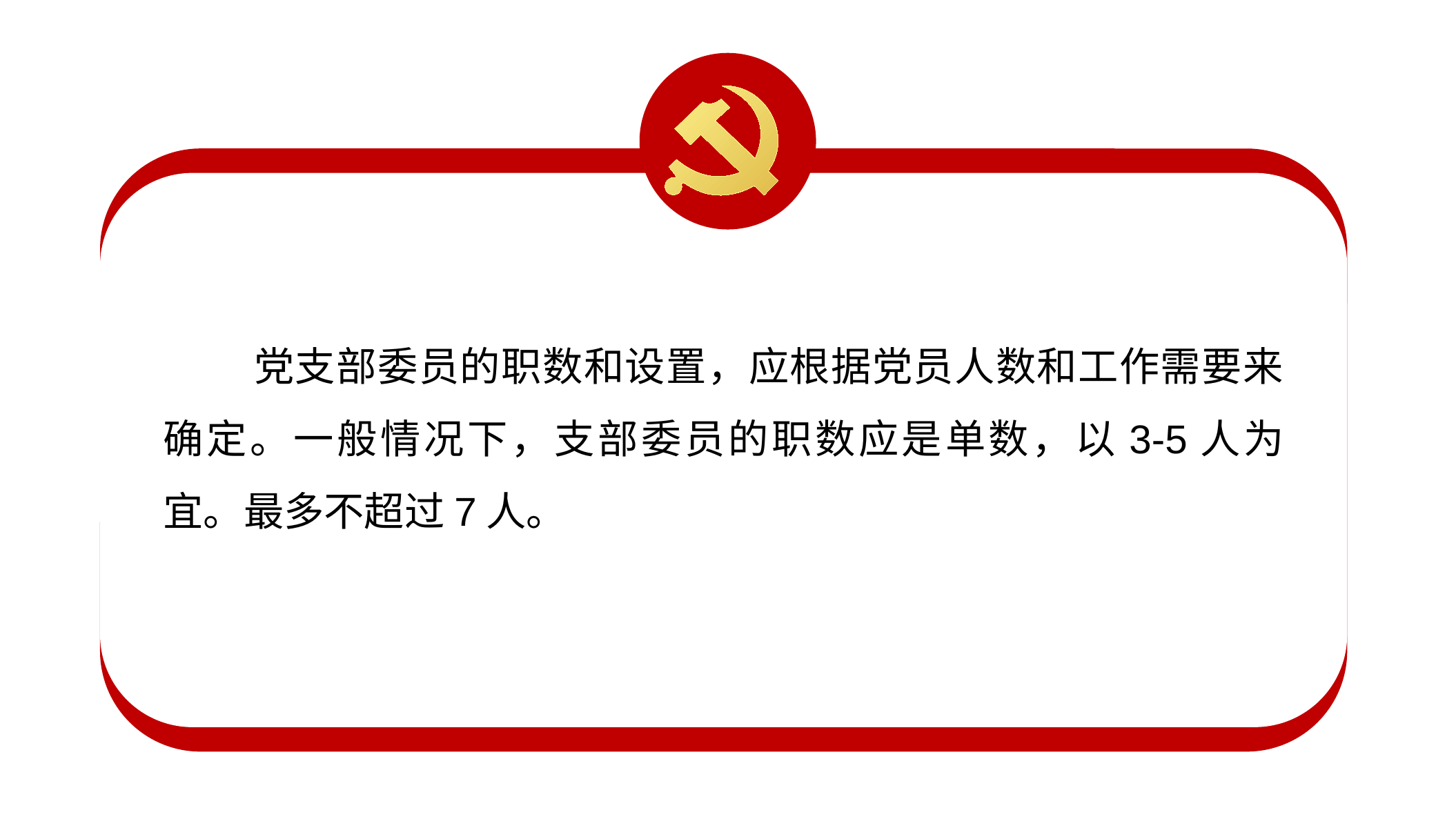

党支部委员的职数和设置，应根据党员人数和工作需要来确定。一般情况下，支部委员的职数应是单数，以3-5人为宜。最多不超过7人。